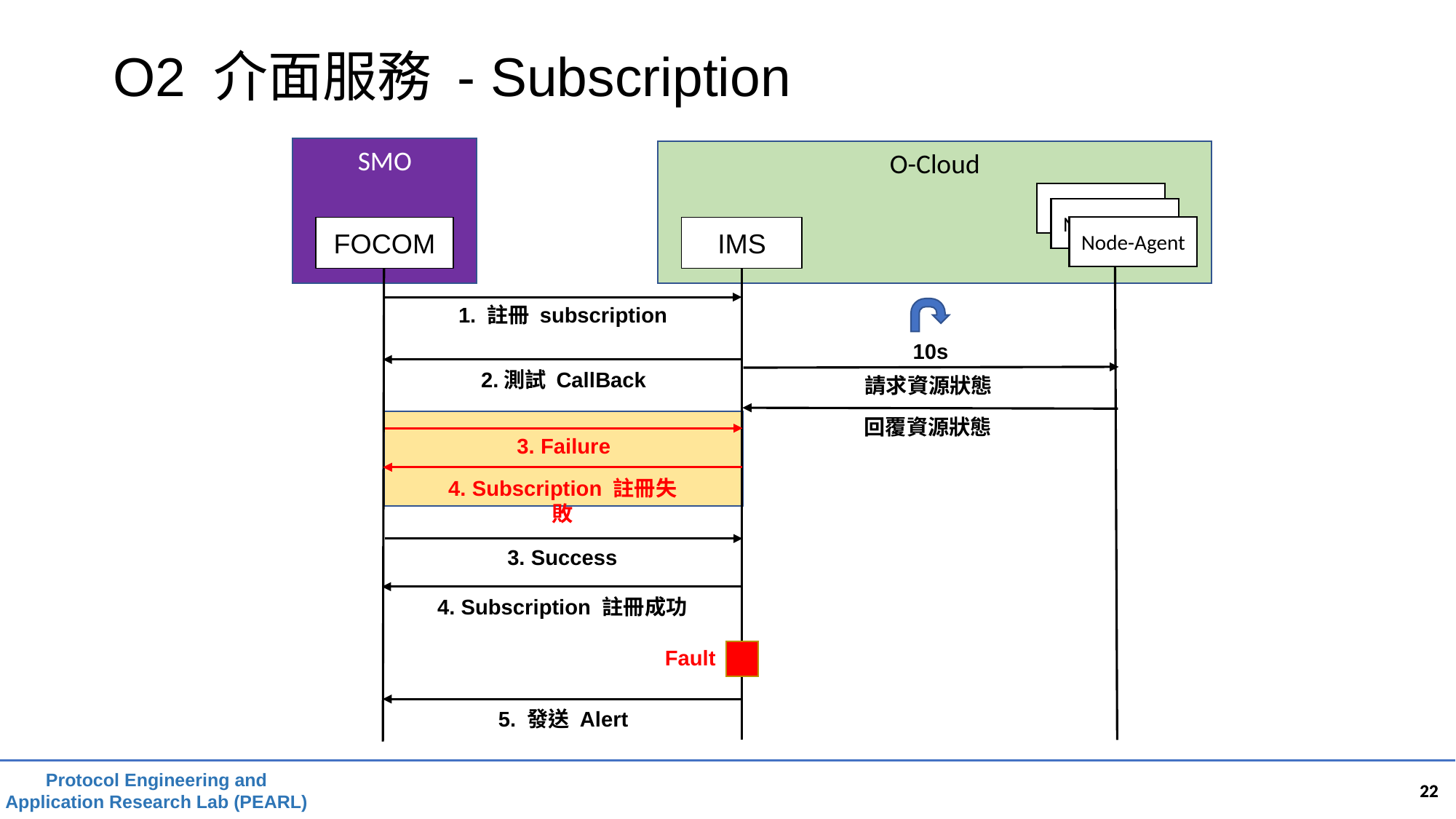

# O2 介面服務 - Subscription
SMO
O-Cloud
Node-Agent
Node-Agent
Node-Agent
FOCOM
IMS
1. 註冊 subscription

10s
2.測試 CallBack
請求資源狀態
回覆資源狀態

3. Failure
4. Subscription 註冊失敗
3. Success
4. Subscription 註冊成功
Fault

5. 發送 Alert